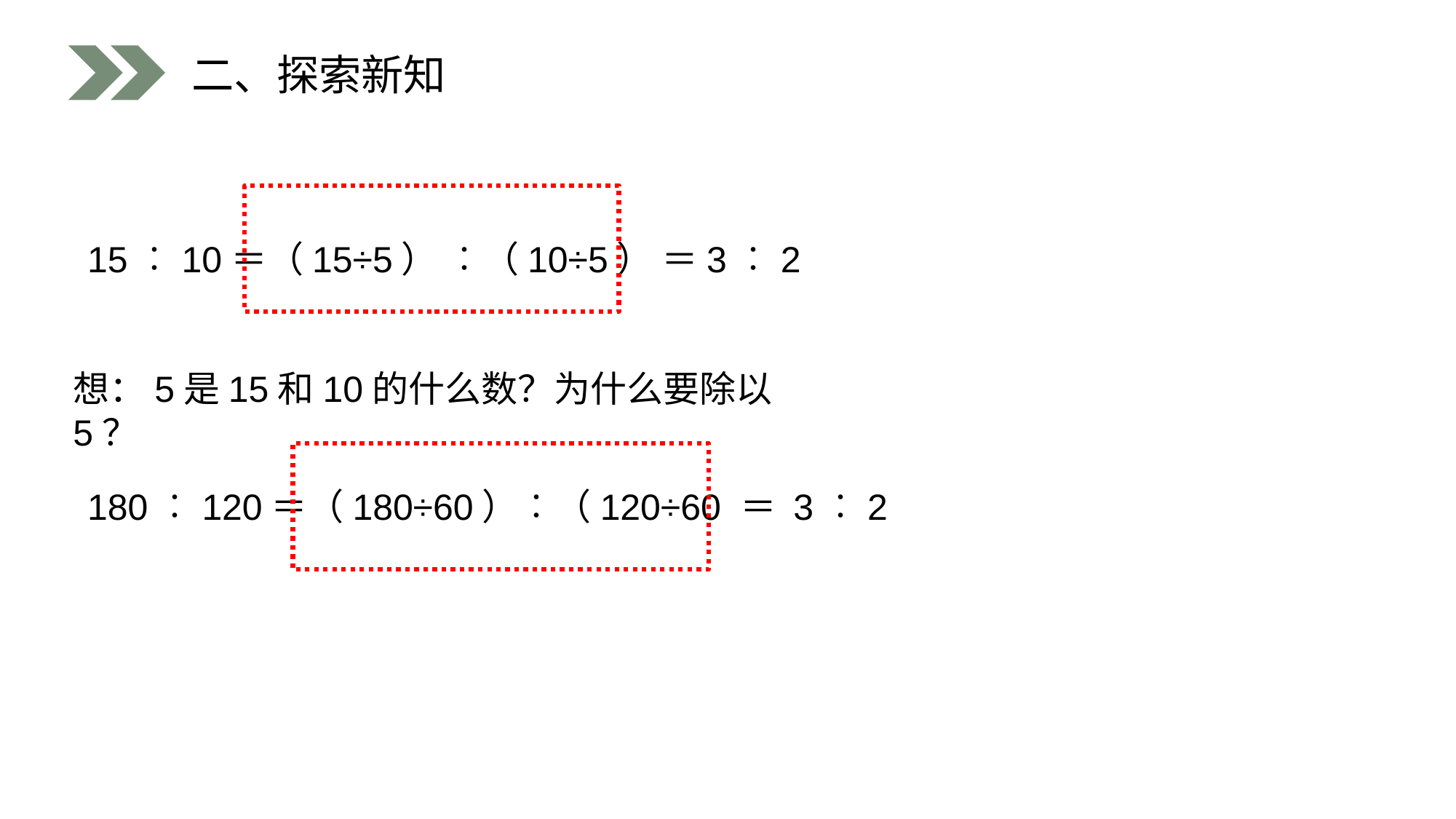

二、探索新知
  15︰10＝（15÷5） ︰（10÷5） ＝3︰2

想：5是15和10的什么数？为什么要除以5？

  180︰120＝（180÷60）︰（120÷60 ＝ 3︰2